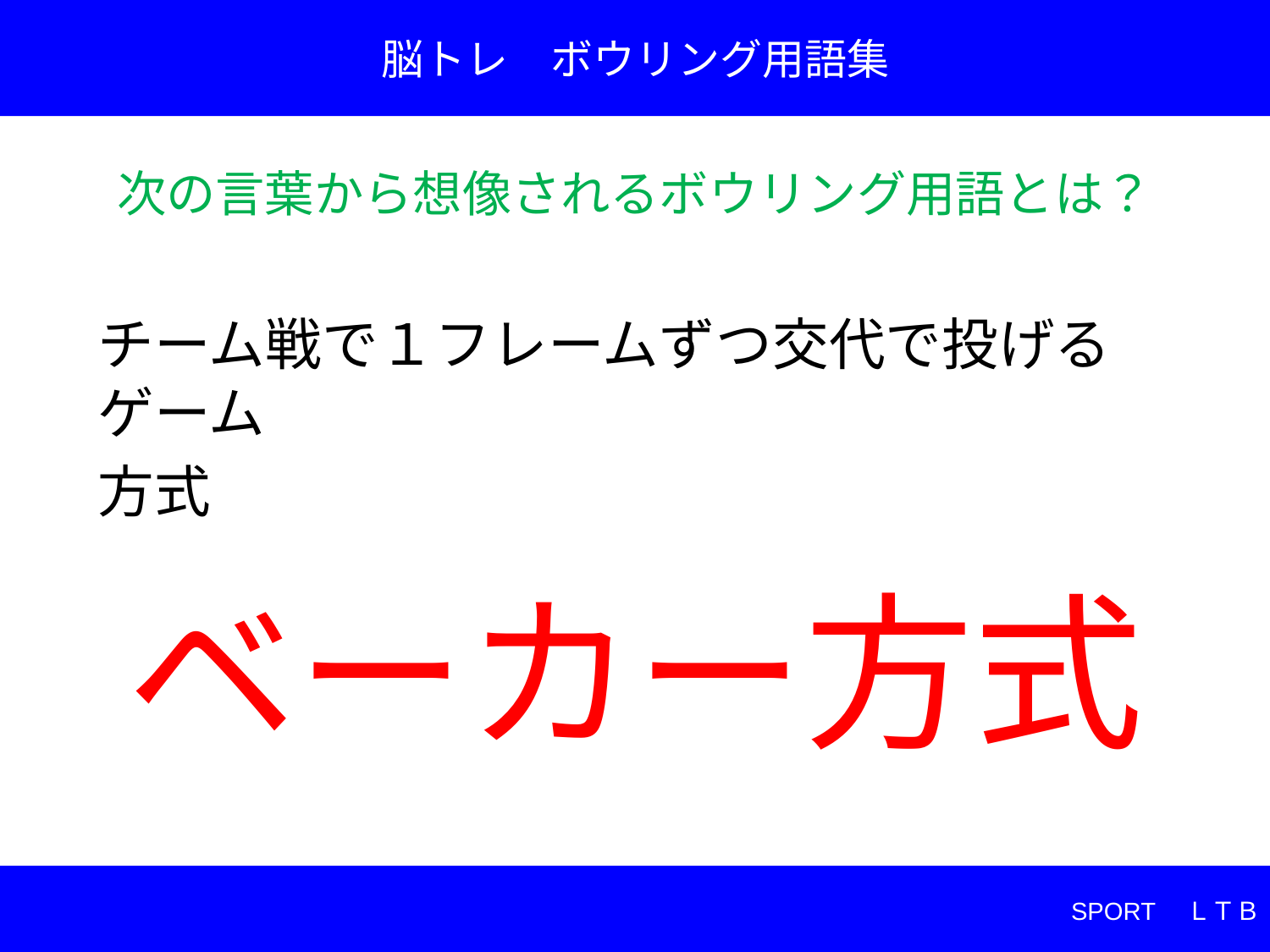

脳トレ　ボウリング用語集
次の言葉から想像されるボウリング用語とは？
チーム戦で１フレームずつ交代で投げるゲーム
方式
# ベーカー方式
SPORT　ＬＴＢ